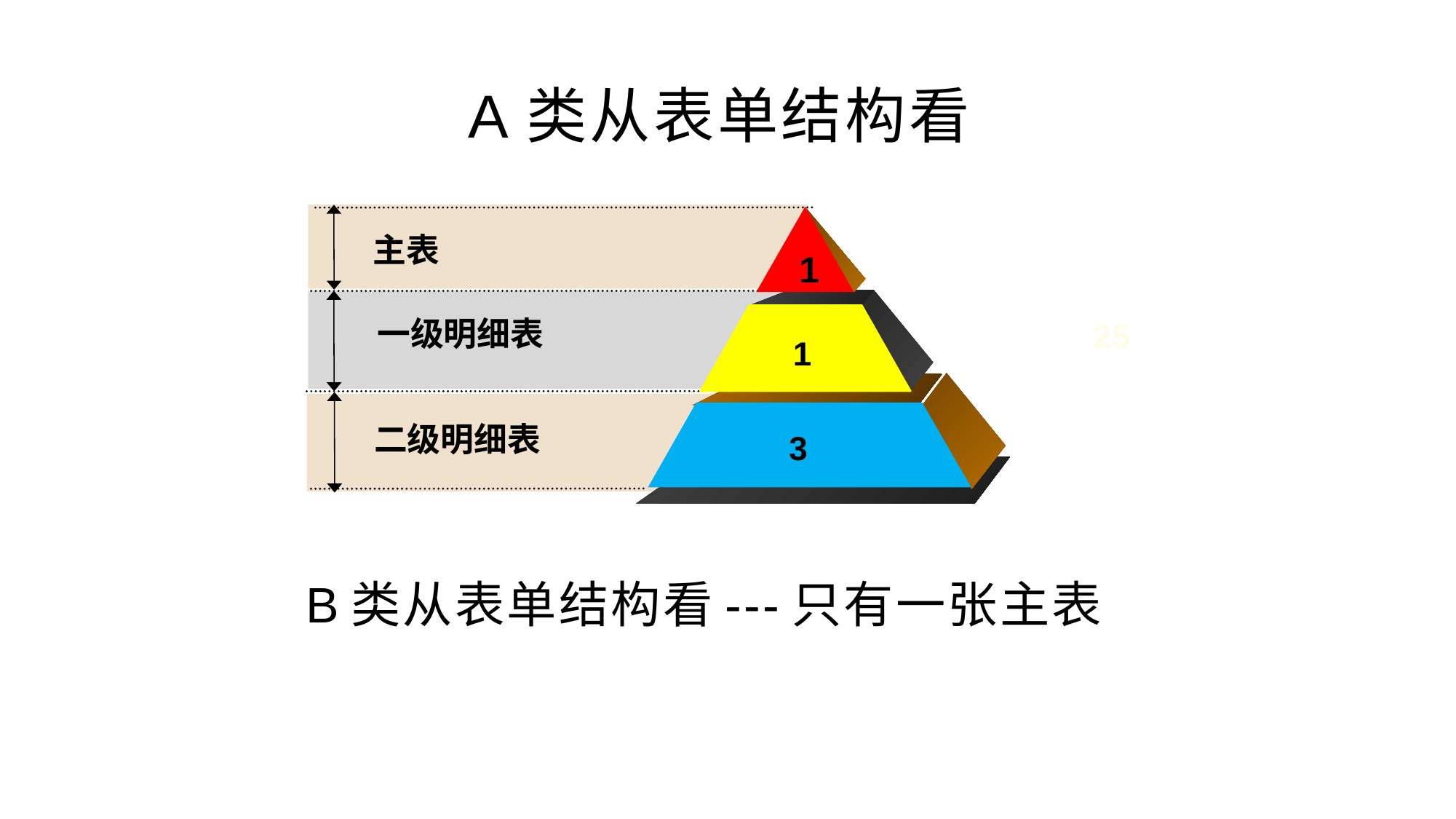

# A类从表单结构看

主表
1

一级明细表

25
1

二级明细表
3

B类从表单结构看---只有一张主表